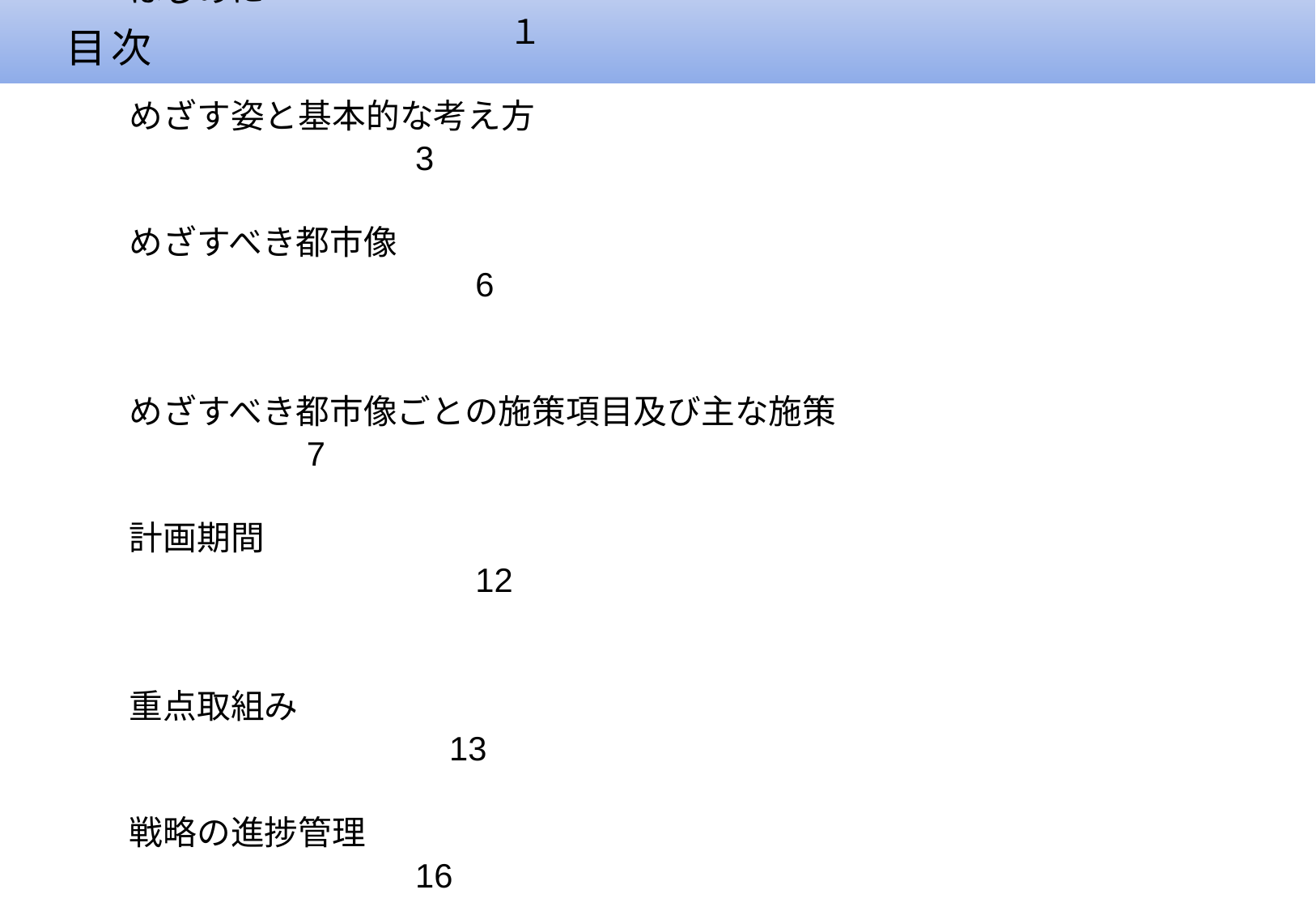

目次
はじめに　　　　　　　　　　　　　　　　　　　　　　　　　　　　　　　　　　　　　　　 １

めざす姿と基本的な考え方　　　　　　　　　　　　　　　　　　　　　　　　　　　　 3

めざすべき都市像　　　　　　　　　　　　　　　　　　　　　　　　　　　　　　　　　　6

めざすべき都市像ごとの施策項目及び主な施策　　　　　　　　　　　　　　　　7

計画期間　　　　　　　　　　　　　　　　　　　　　　　　　　　　　　　　　　　　　　12

重点取組み　　　　　　　　　　　　　　　　　　　　　　　　　　　　　　　　　　　　 13

戦略の進捗管理　　　　　　　　　　　　　　　　　　　　　　　　　　　　　　　　　 16

【参考資料】重点事業例とスケジュールイメージ　　　　　　　　　　　　　　　　20